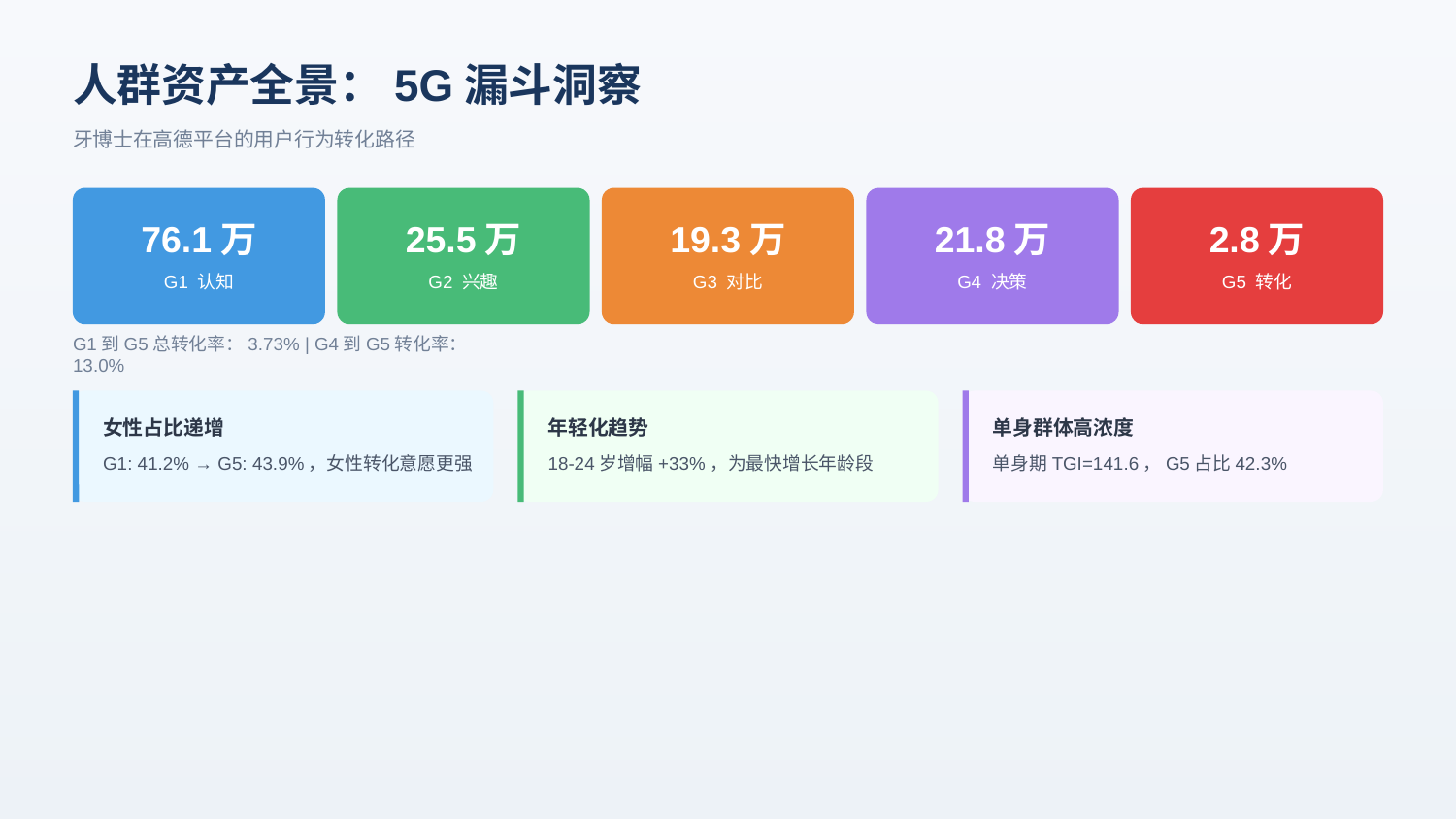

人群资产全景：5G漏斗洞察
牙博士在高德平台的用户行为转化路径

76.1万
25.5万
19.3万
21.8万
2.8万
G1 认知
G2 兴趣
G3 对比
G4 决策
G5 转化
G1到G5总转化率：3.73% | G4到G5转化率：13.0%

女性占比递增
年轻化趋势
单身群体高浓度
G1: 41.2% → G5: 43.9%，女性转化意愿更强
18-24岁增幅+33%，为最快增长年龄段
单身期TGI=141.6，G5占比42.3%